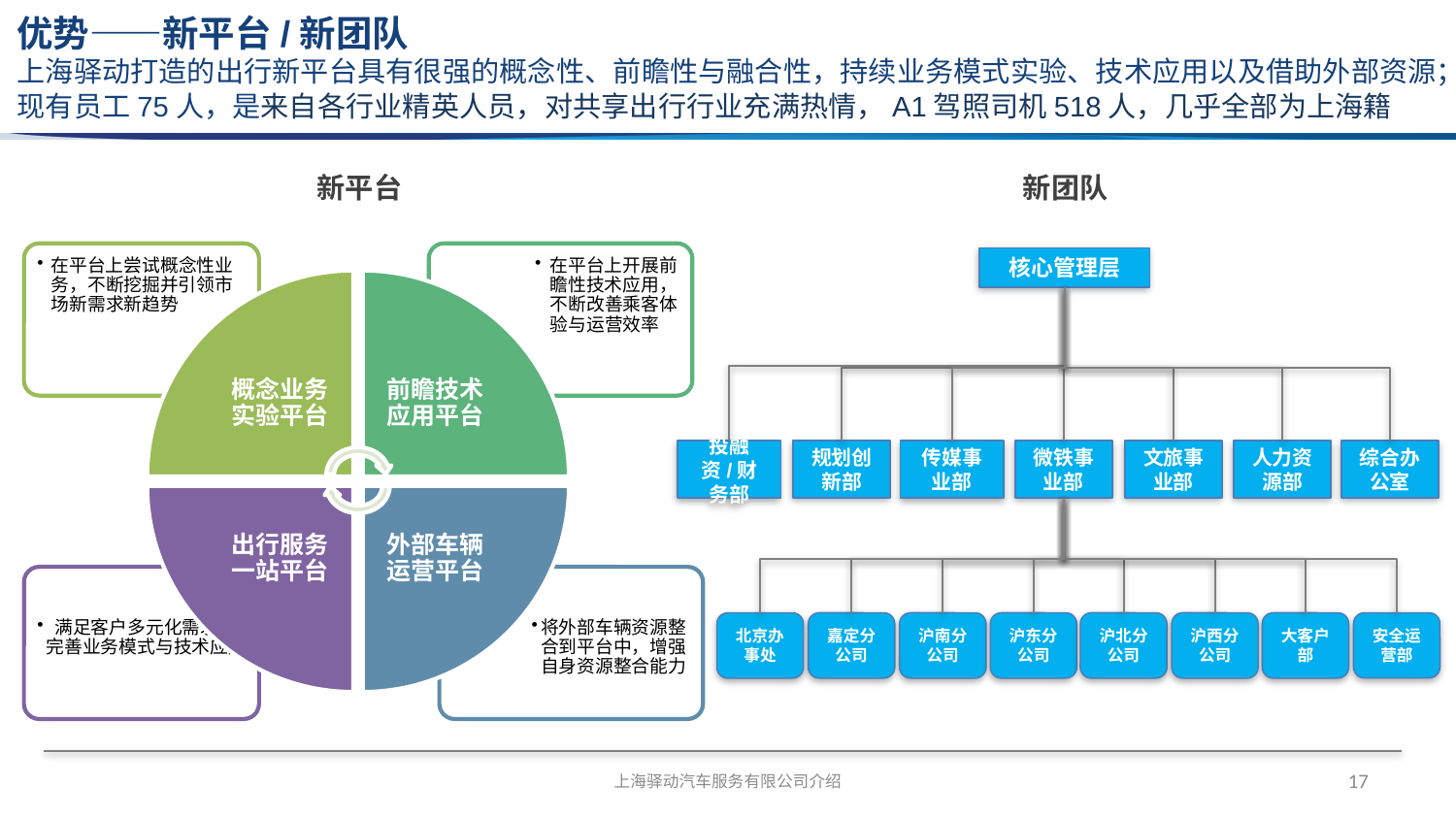

优势——新平台/新团队
上海驿动打造的出行新平台具有很强的概念性、前瞻性与融合性，持续业务模式实验、技术应用以及借助外部资源；现有员工75人，是来自各行业精英人员，对共享出行行业充满热情，A1驾照司机518人，几乎全部为上海籍
新平台
新团队
将外部车辆资源整合到平台中，增强自身资源整合能力
 满足客户多元化需求，完善业务模式与技术应用

在平台上开展前瞻性技术应用，不断改善乘客体验与运营效率
在平台上尝试概念性业务，不断挖掘并引领市场新需求新趋势
概念业务实验平台
前瞻技术应用平台
外部车辆运营平台
出行服务一站平台
核心管理层
传媒事业部
规划创新部
微铁事业部
文旅事业部
人力资源部
综合办公室
投融资/财务部
沪南分公司
沪东分公司
沪北分公司
沪西分公司
大客户部
嘉定分公司
北京办事处
安全运营部
上海驿动汽车服务有限公司介绍
17